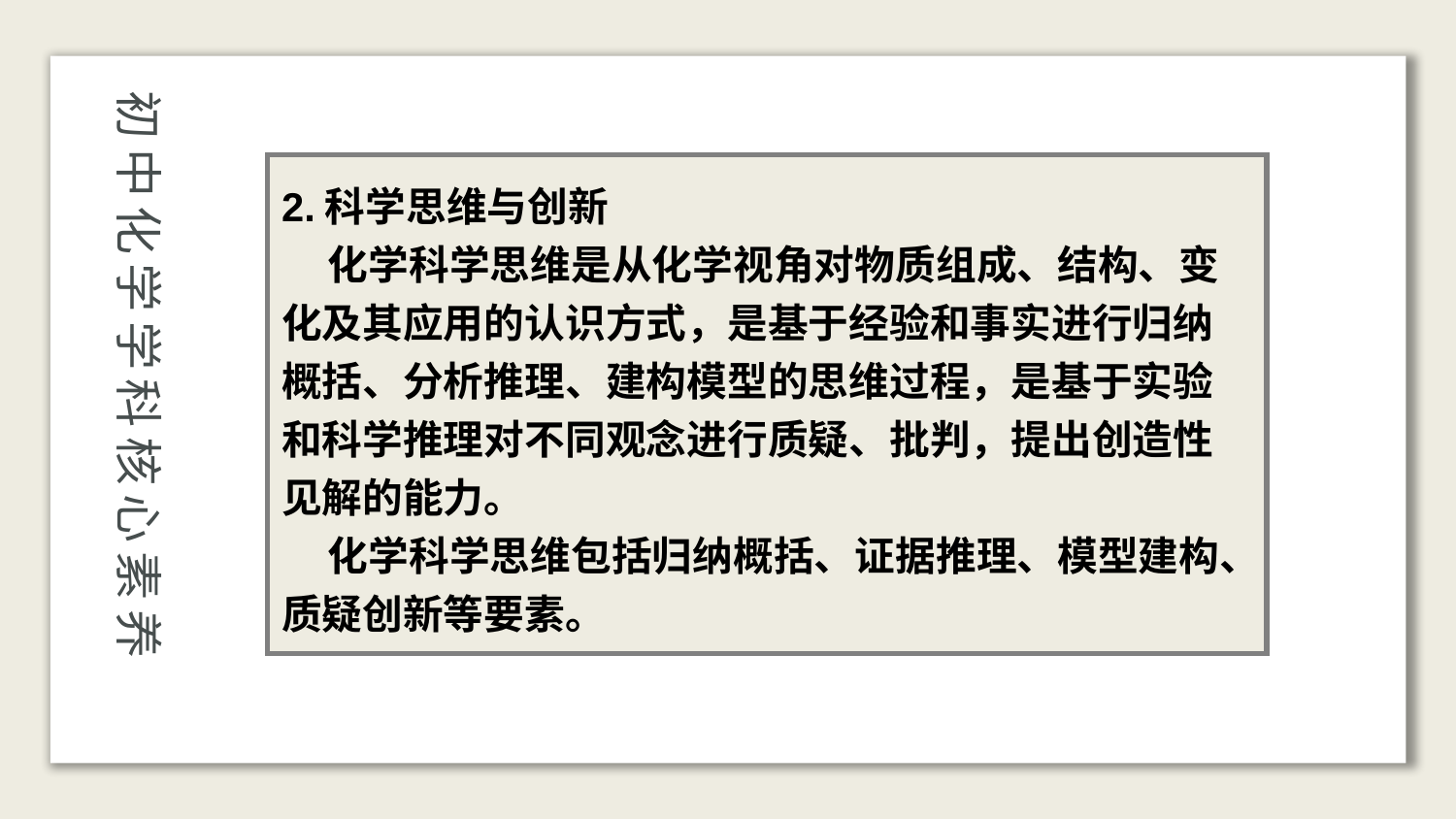

初中化学学科核心素养
2.科学思维与创新
    化学科学思维是从化学视角对物质组成、结构、变化及其应用的认识方式，是基于经验和事实进行归纳概括、分析推理、建构模型的思维过程，是基于实验和科学推理对不同观念进行质疑、批判，提出创造性见解的能力。
    化学科学思维包括归纳概括、证据推理、模型建构、质疑创新等要素。